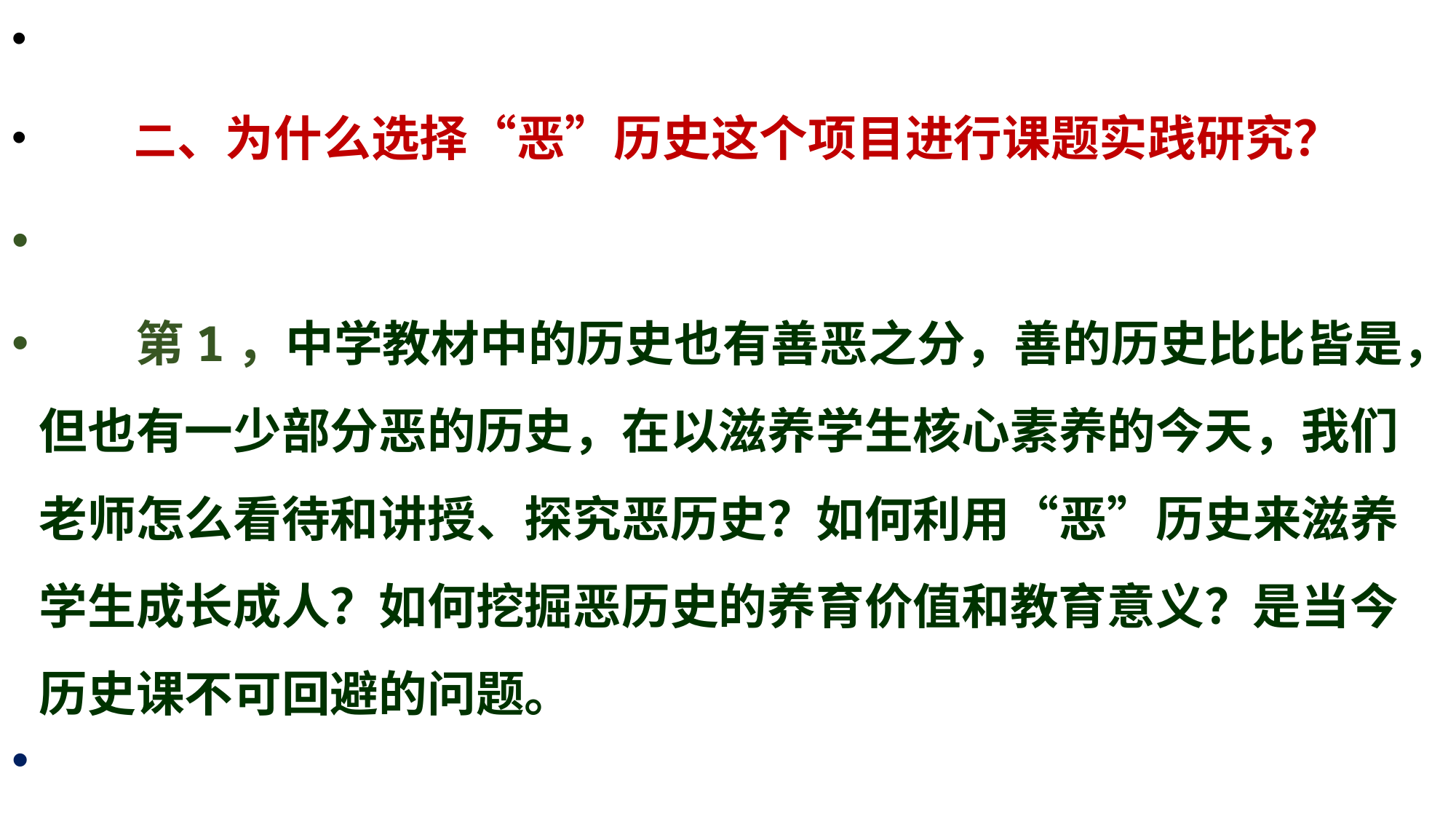

二、为什么选择“恶”历史这个项目进行课题实践研究？

　　第1，中学教材中的历史也有善恶之分，善的历史比比皆是，但也有一少部分恶的历史，在以滋养学生核心素养的今天，我们老师怎么看待和讲授、探究恶历史？如何利用“恶”历史来滋养学生成长成人？如何挖掘恶历史的养育价值和教育意义？是当今历史课不可回避的问题。

#